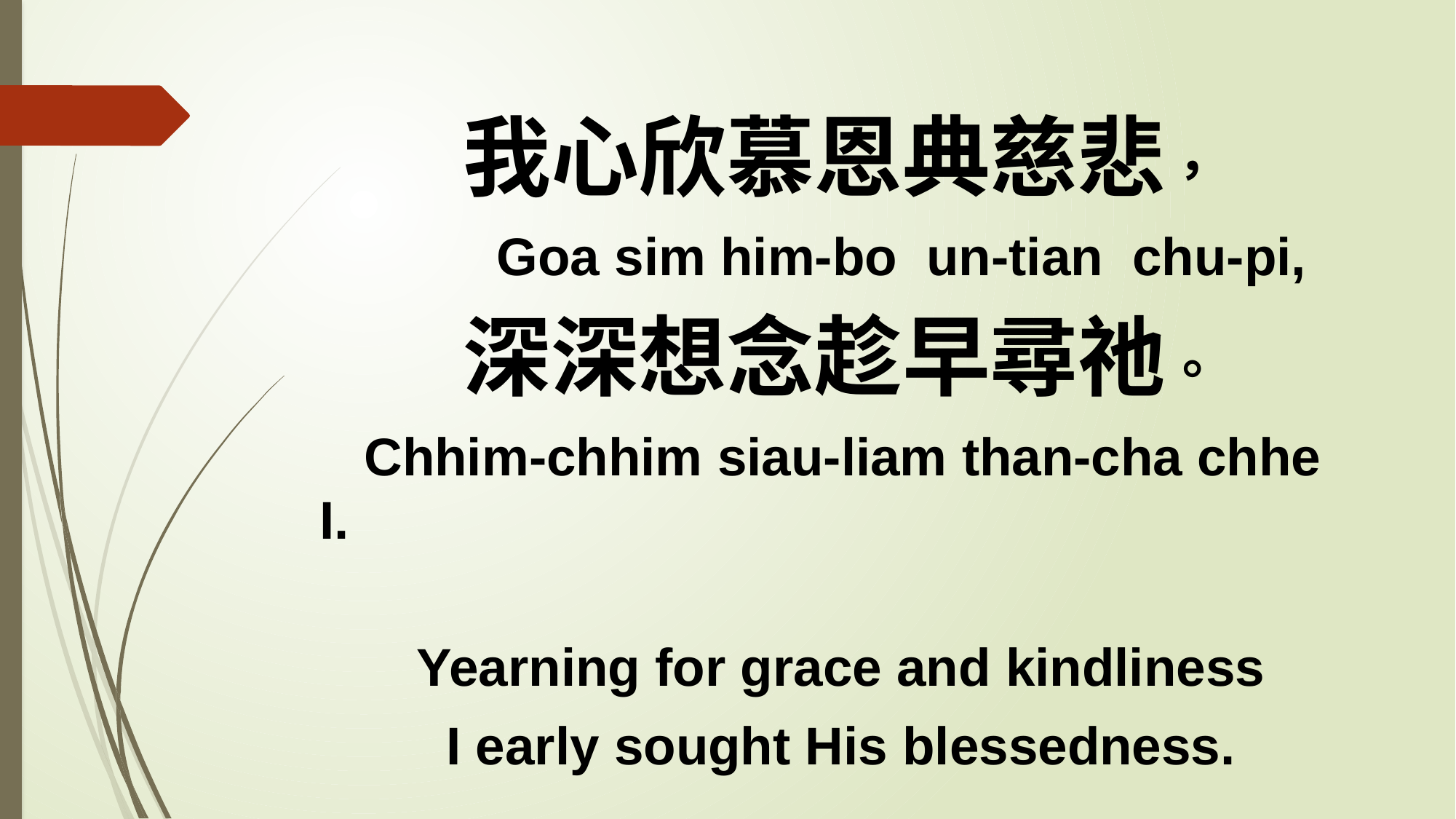

我心欣慕恩典慈悲，
            Goa sim him-bo  un-tian  chu-pi,
深深想念趁早尋祂。
   Chhim-chhim siau-liam than-cha chhe I.

Yearning for grace and kindliness
I early sought His blessedness.